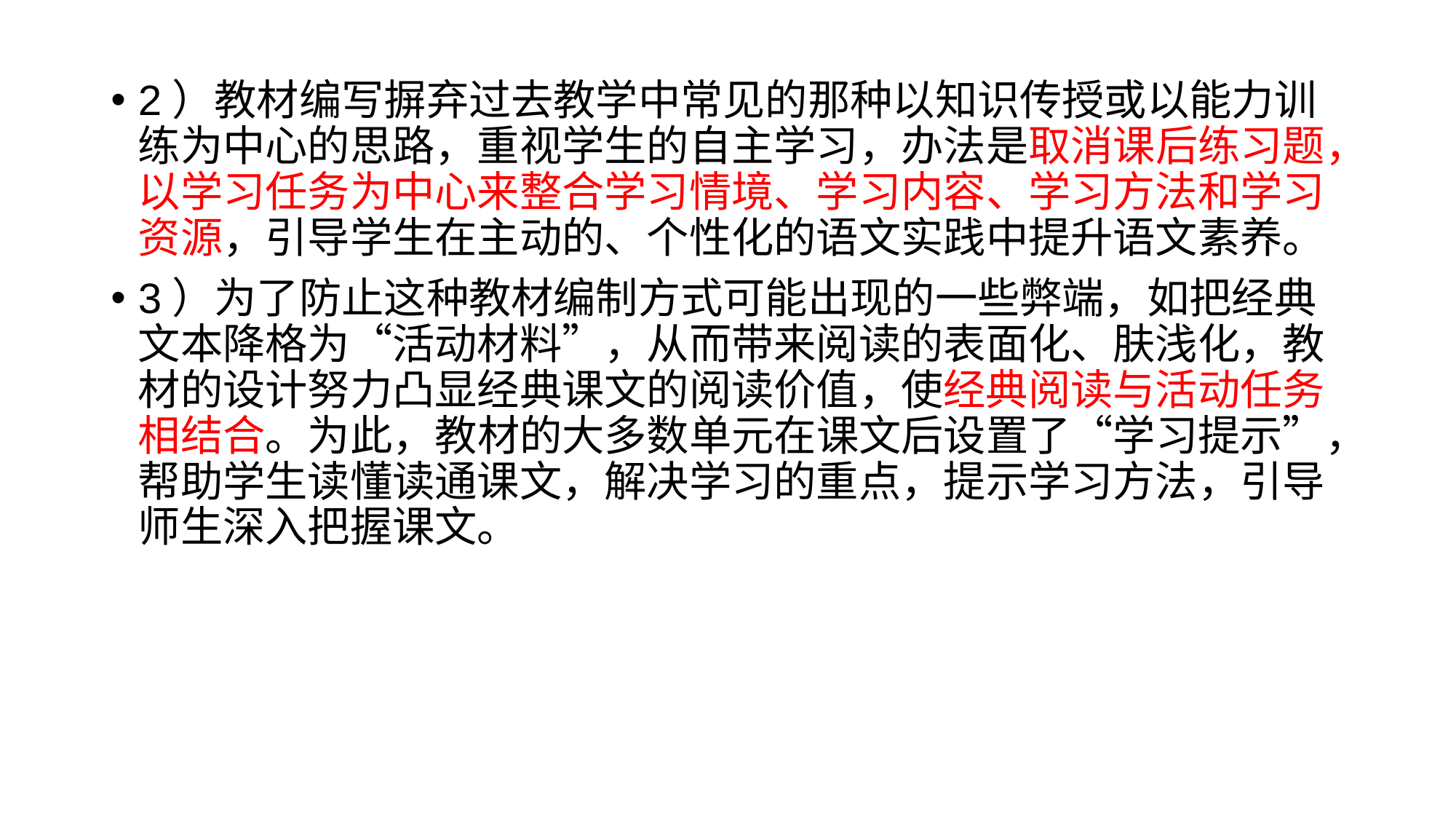

2）教材编写摒弃过去教学中常见的那种以知识传授或以能力训练为中心的思路，重视学生的自主学习，办法是取消课后练习题，以学习任务为中心来整合学习情境、学习内容、学习方法和学习资源，引导学生在主动的、个性化的语文实践中提升语文素养。
3）为了防止这种教材编制方式可能出现的一些弊端，如把经典文本降格为“活动材料”，从而带来阅读的表面化、肤浅化，教材的设计努力凸显经典课文的阅读价值，使经典阅读与活动任务相结合。为此，教材的大多数单元在课文后设置了“学习提示”，帮助学生读懂读通课文，解决学习的重点，提示学习方法，引导师生深入把握课文。